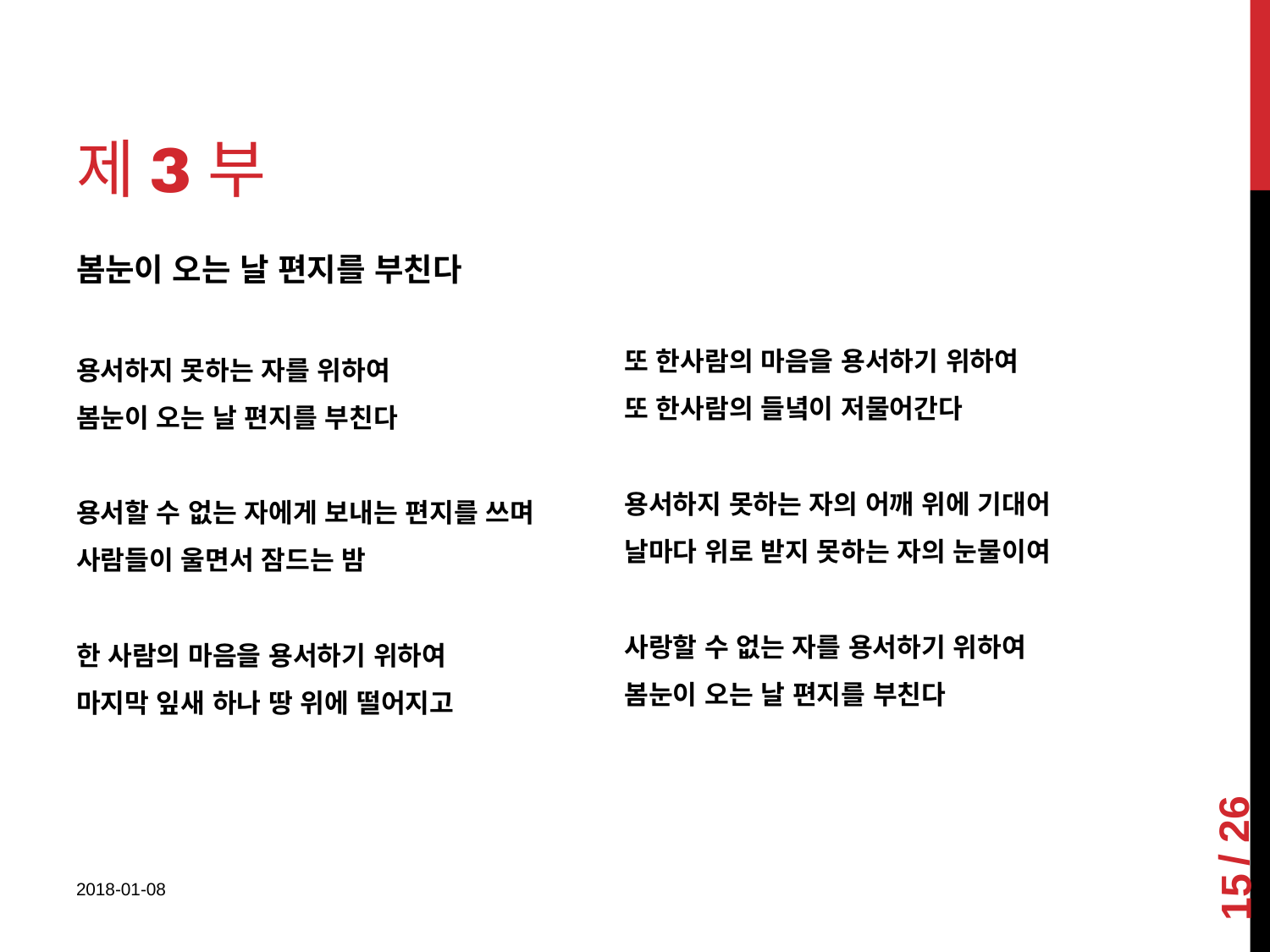

# 제3부
봄눈이 오는 날 편지를 부친다

용서하지 못하는 자를 위하여
봄눈이 오는 날 편지를 부친다

용서할 수 없는 자에게 보내는 편지를 쓰며
사람들이 울면서 잠드는 밤

한 사람의 마음을 용서하기 위하여
마지막 잎새 하나 땅 위에 떨어지고

또 한사람의 마음을 용서하기 위하여
또 한사람의 들녘이 저물어간다

용서하지 못하는 자의 어깨 위에 기대어
날마다 위로 받지 못하는 자의 눈물이여

사랑할 수 없는 자를 용서하기 위하여
봄눈이 오는 날 편지를 부친다
15
2018-01-08